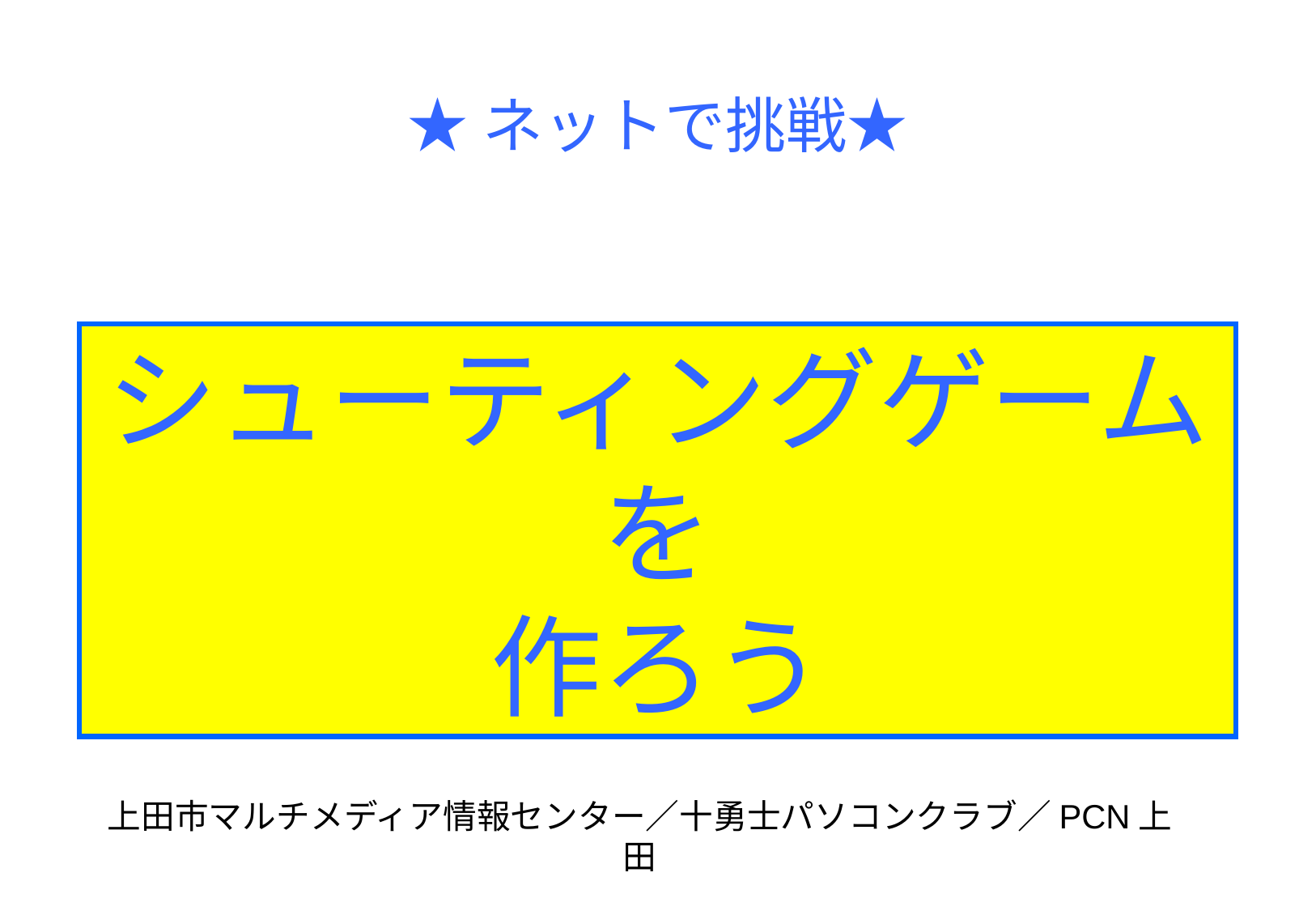

★ネットで挑戦★
シューティングゲームを
作ろう
上田市マルチメディア情報センター／十勇士パソコンクラブ／PCN上田